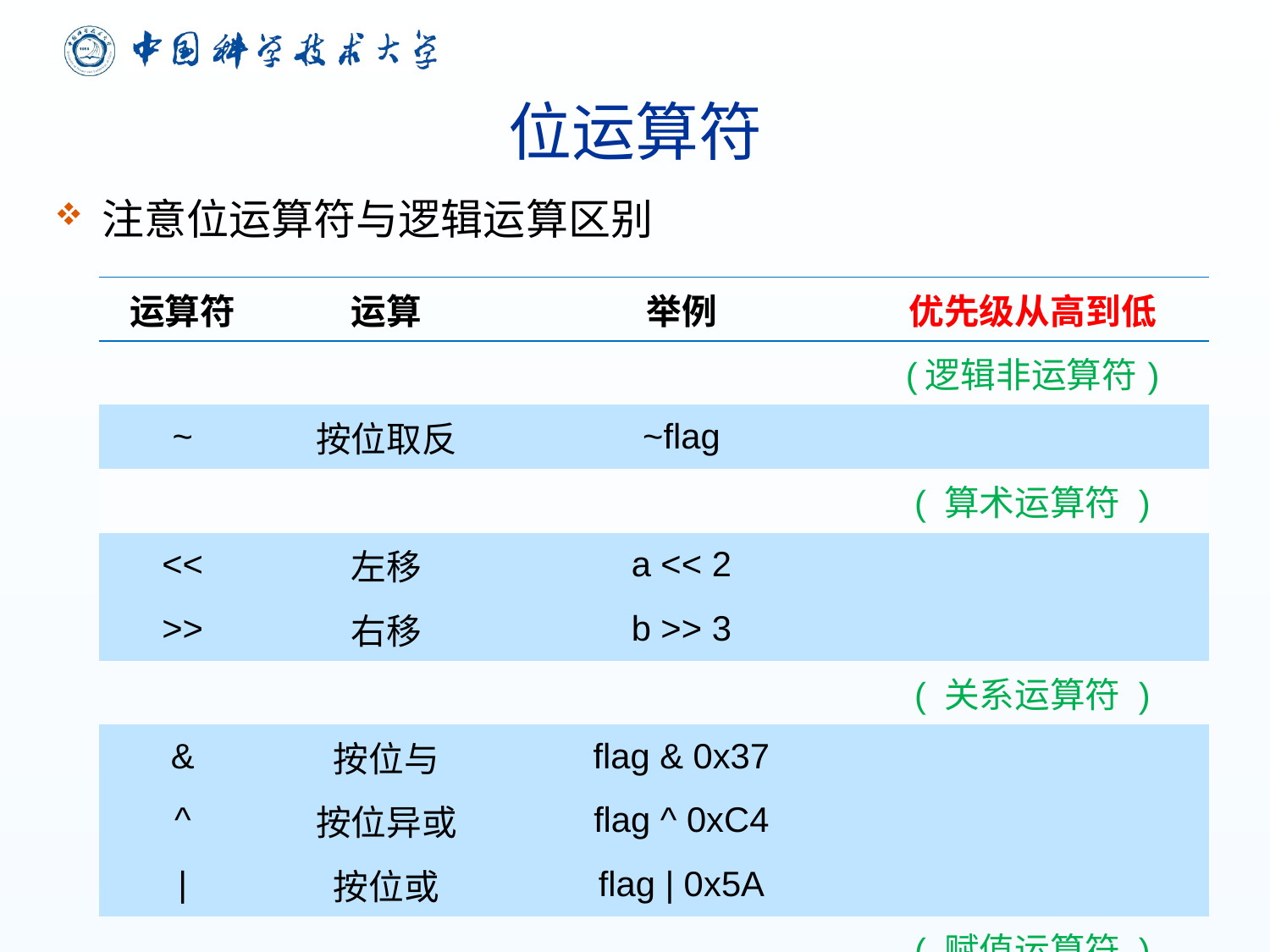

# 位运算符
注意位运算符与逻辑运算区别

| 运算符 | 运算 | 举例 | 优先级从高到低 |
| --- | --- | --- | --- |
|  |  |  | (逻辑非运算符) |
| ~ | 按位取反 | ~flag |  |
|  |  |  | ( 算术运算符 ) |
| << | 左移 | a << 2 |  |
| >> | 右移 | b >> 3 |  |
|  |  |  | ( 关系运算符 ) |
| & | 按位与 | flag & 0x37 |  |
| ^ | 按位异或 | flag ^ 0xC4 |  |
| | | 按位或 | flag | 0x5A |  |
|  |  |  | ( 赋值运算符 ) |